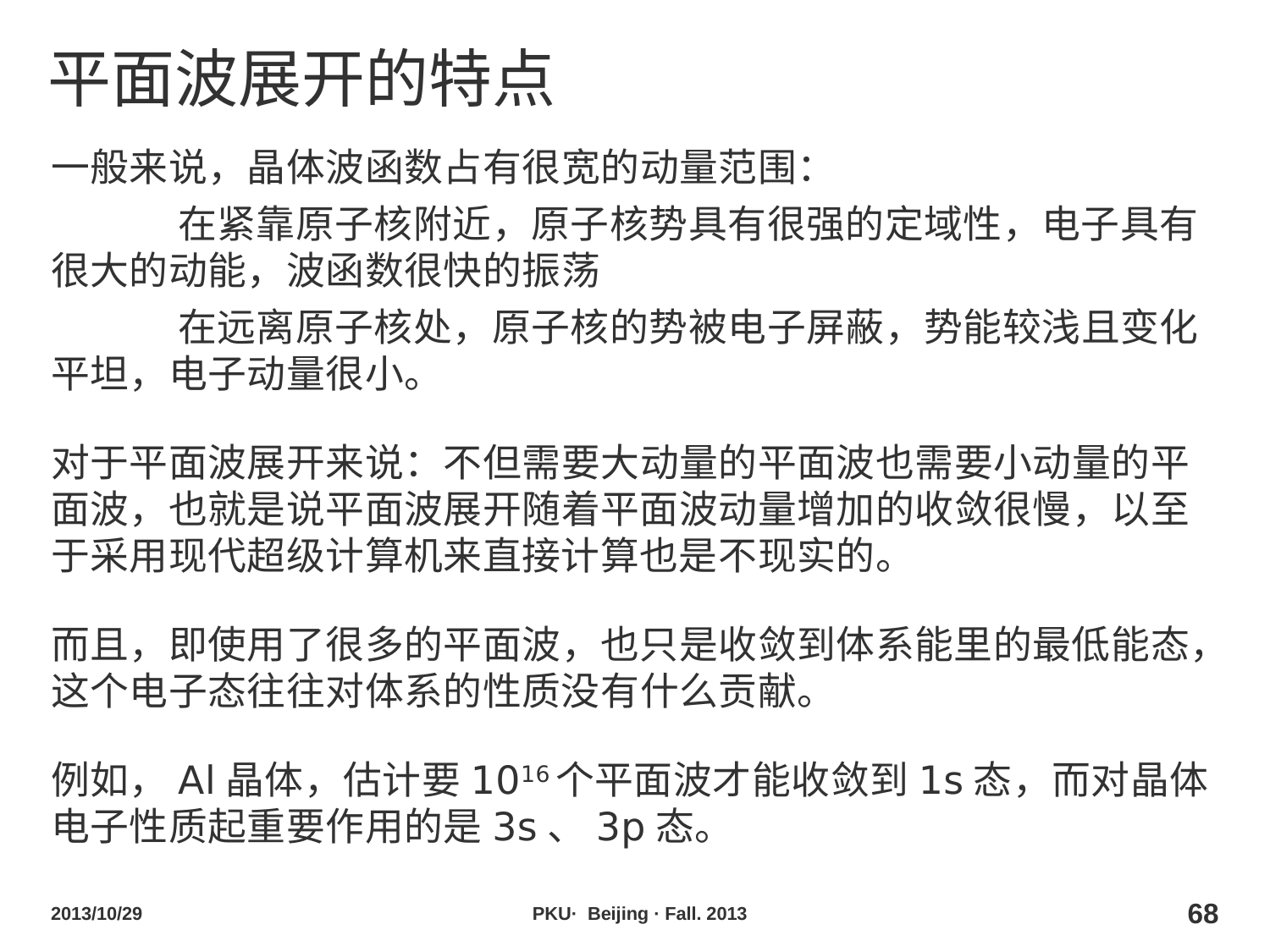

# 平面波展开的特点
一般来说，晶体波函数占有很宽的动量范围：
	在紧靠原子核附近，原子核势具有很强的定域性，电子具有很大的动能，波函数很快的振荡
	在远离原子核处，原子核的势被电子屏蔽，势能较浅且变化平坦，电子动量很小。
对于平面波展开来说：不但需要大动量的平面波也需要小动量的平面波，也就是说平面波展开随着平面波动量增加的收敛很慢，以至于采用现代超级计算机来直接计算也是不现实的。
而且，即使用了很多的平面波，也只是收敛到体系能里的最低能态，这个电子态往往对体系的性质没有什么贡献。
例如，Al晶体，估计要1016个平面波才能收敛到1s态，而对晶体电子性质起重要作用的是3s、3p态。

2013/10/29
PKU·  Beijing · Fall. 2013
68